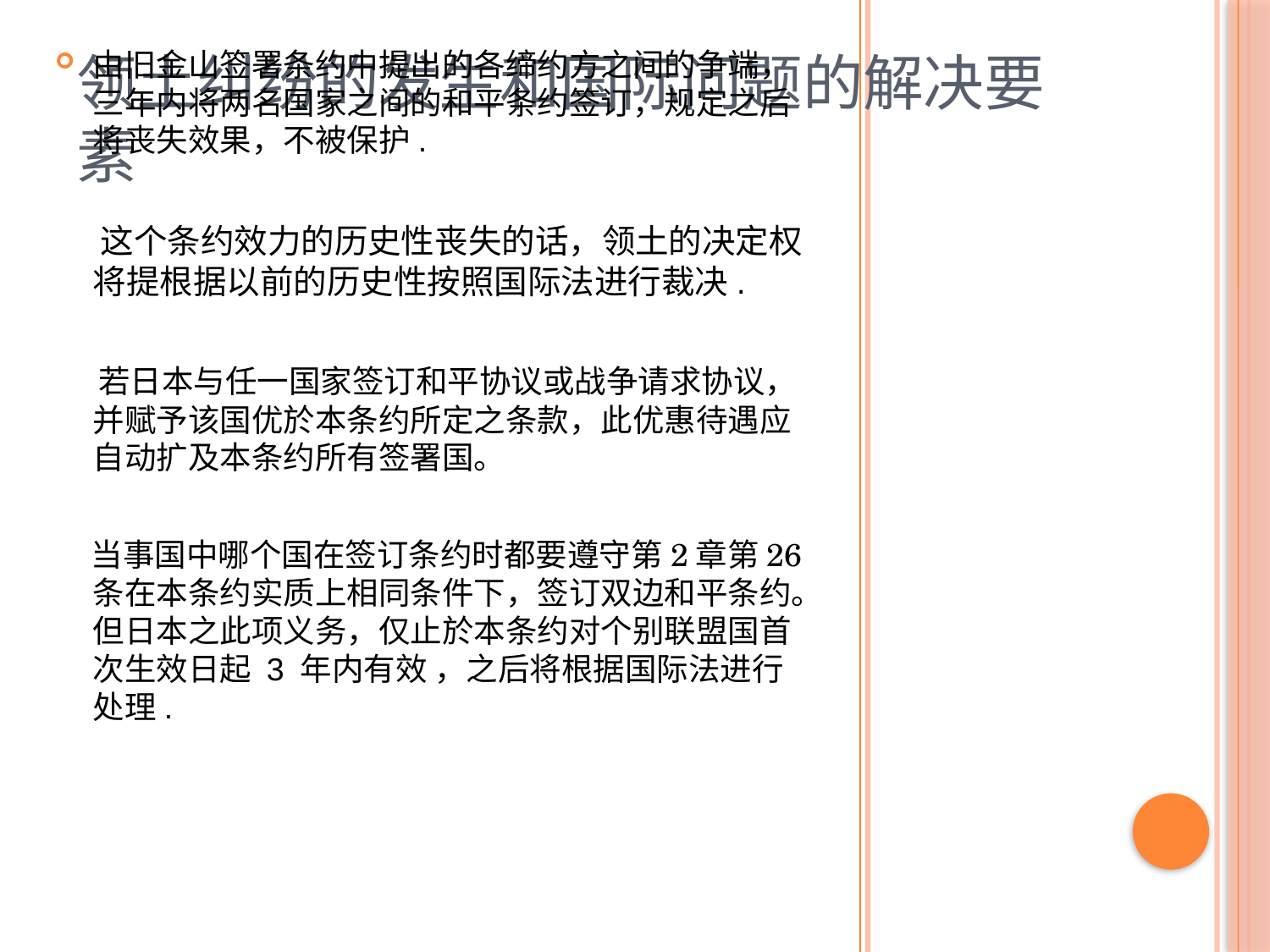

由旧金山签署条约中提出的各缔约方之间的争端，三年内将两名国家之间的和平条约签订，规定之后将丧失效果，不被保护.

    这个条约效力的历史性丧失的话，领土的决定权将提根据以前的历史性按照国际法进行裁决.

     若日本与任一国家签订和平协议或战争请求协议，并赋予该国优於本条约所定之条款，此优惠待遇应自动扩及本条约所有签署国。

    当事国中哪个国在签订条约时都要遵守第2章第26条在本条约实质上相同条件下，签订双边和平条约。但日本之此项义务，仅止於本条约对个别联盟国首次生效日起 3 年内有效 ，之后将根据国际法进行处理.
# 领土纠纷的发生和国际问题的解决要素